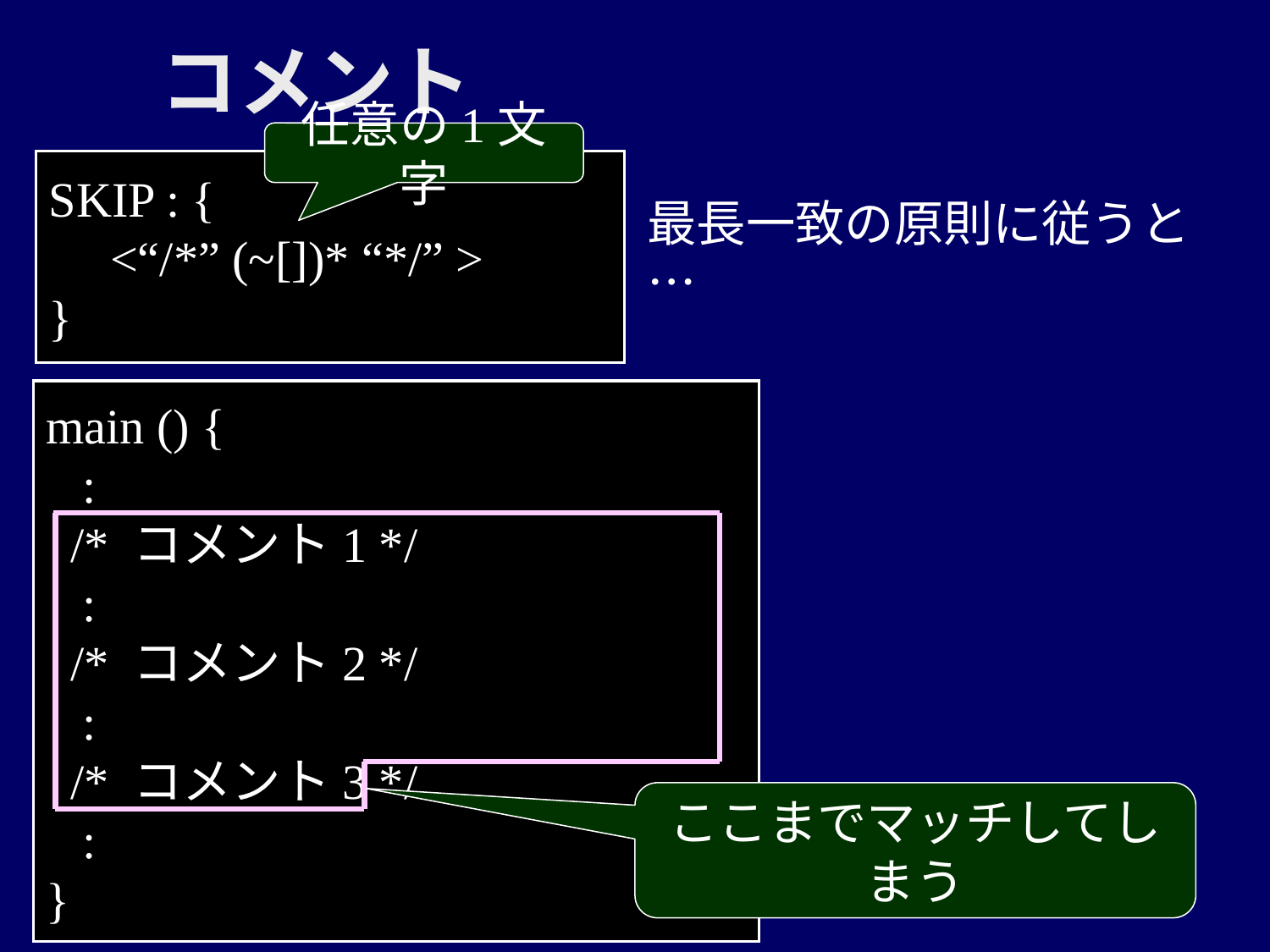

# コメント
任意の1文字
SKIP : {
     <“/*” (~[])* “*/” >
}
最長一致の原則に従うと…
main () {
   :
  /* コメント1 */
   :
  /* コメント2 */
   :
  /* コメント3 */
   :
}
ここまでマッチしてしまう